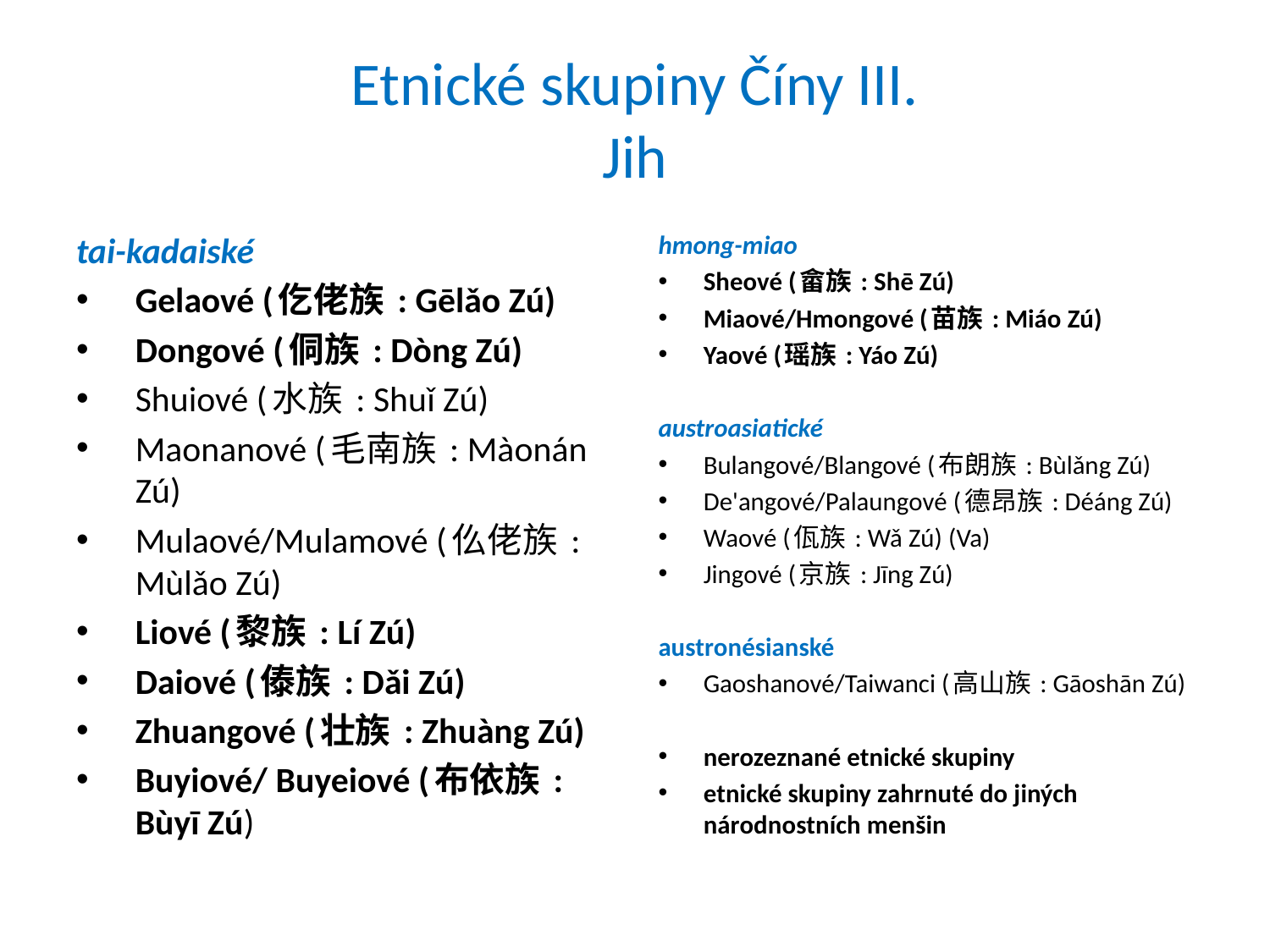

# Etnické skupiny Číny III. Jih
tai-kadaiské
Gelaové (仡佬族 : Gēlǎo Zú)
Dongové (侗族 : Dòng Zú)
Shuiové (水族 : Shuǐ Zú)
Maonanové (毛南族 : Màonán Zú)
Mulaové/Mulamové (仫佬族 : Mùlǎo Zú)
Liové (黎族 : Lí Zú)
Daiové (傣族 : Dǎi Zú)
Zhuangové (壮族 : Zhuàng Zú)
Buyiové/ Buyeiové (布依族 : Bùyī Zú)
hmong-miao
Sheové (畲族 : Shē Zú)
Miaové/Hmongové (苗族 : Miáo Zú)
Yaové (瑶族 : Yáo Zú)

austroasiatické
Bulangové/Blangové (布朗族 : Bùlǎng Zú)
De'angové/Palaungové (德昂族 : Déáng Zú)
Waové (佤族 : Wǎ Zú) (Va)
Jingové (京族 : Jīng Zú)

austronésianské
Gaoshanové/Taiwanci (高山族 : Gāoshān Zú)

nerozeznané etnické skupiny
etnické skupiny zahrnuté do jiných národnostních menšin